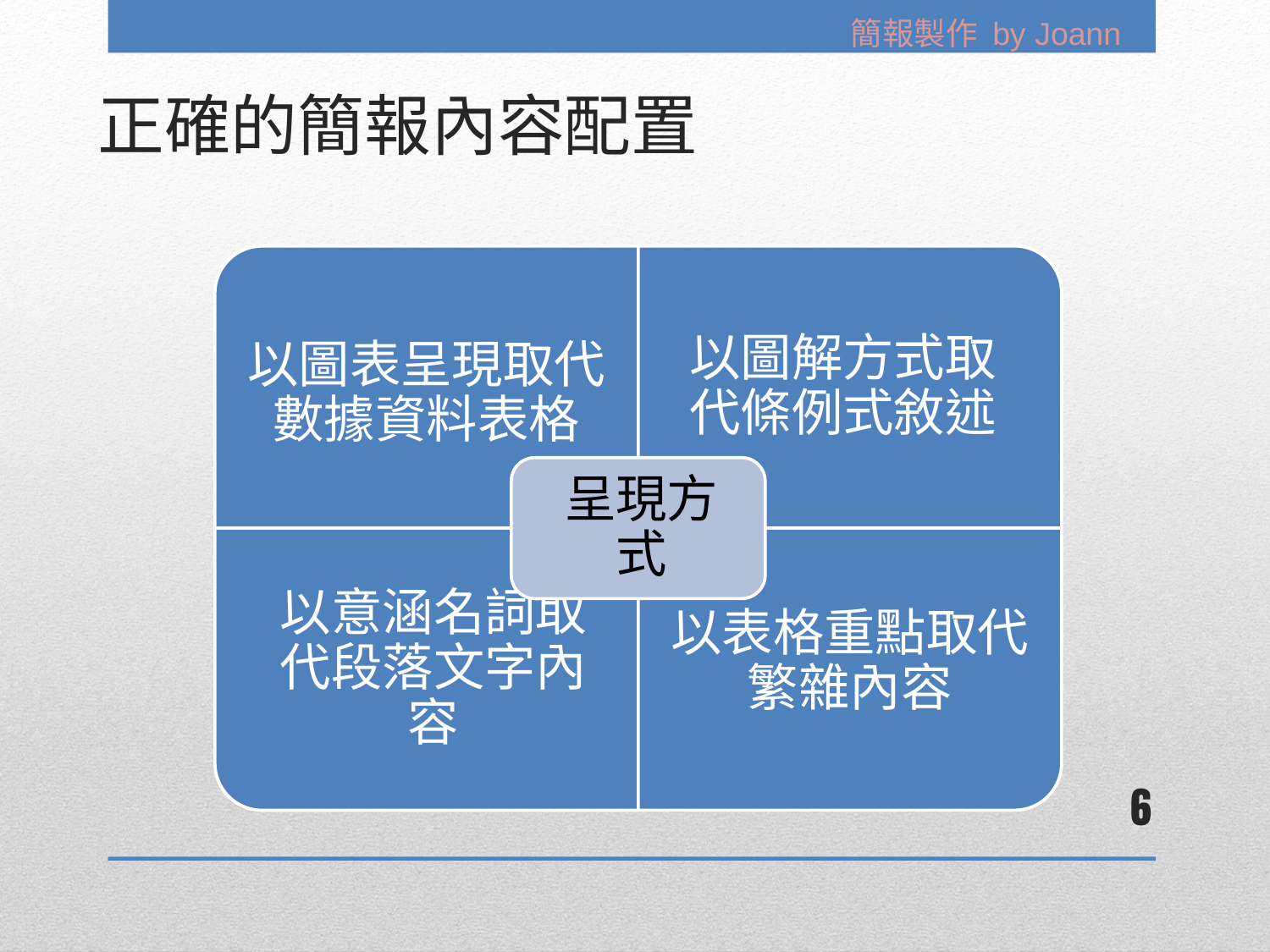

# 正確的簡報內容配置
以圖表呈現取代數據資料表格
以圖解方式取代條例式敘述
以意涵名詞取代段落文字內容
以表格重點取代繁雜內容
呈現方式
6